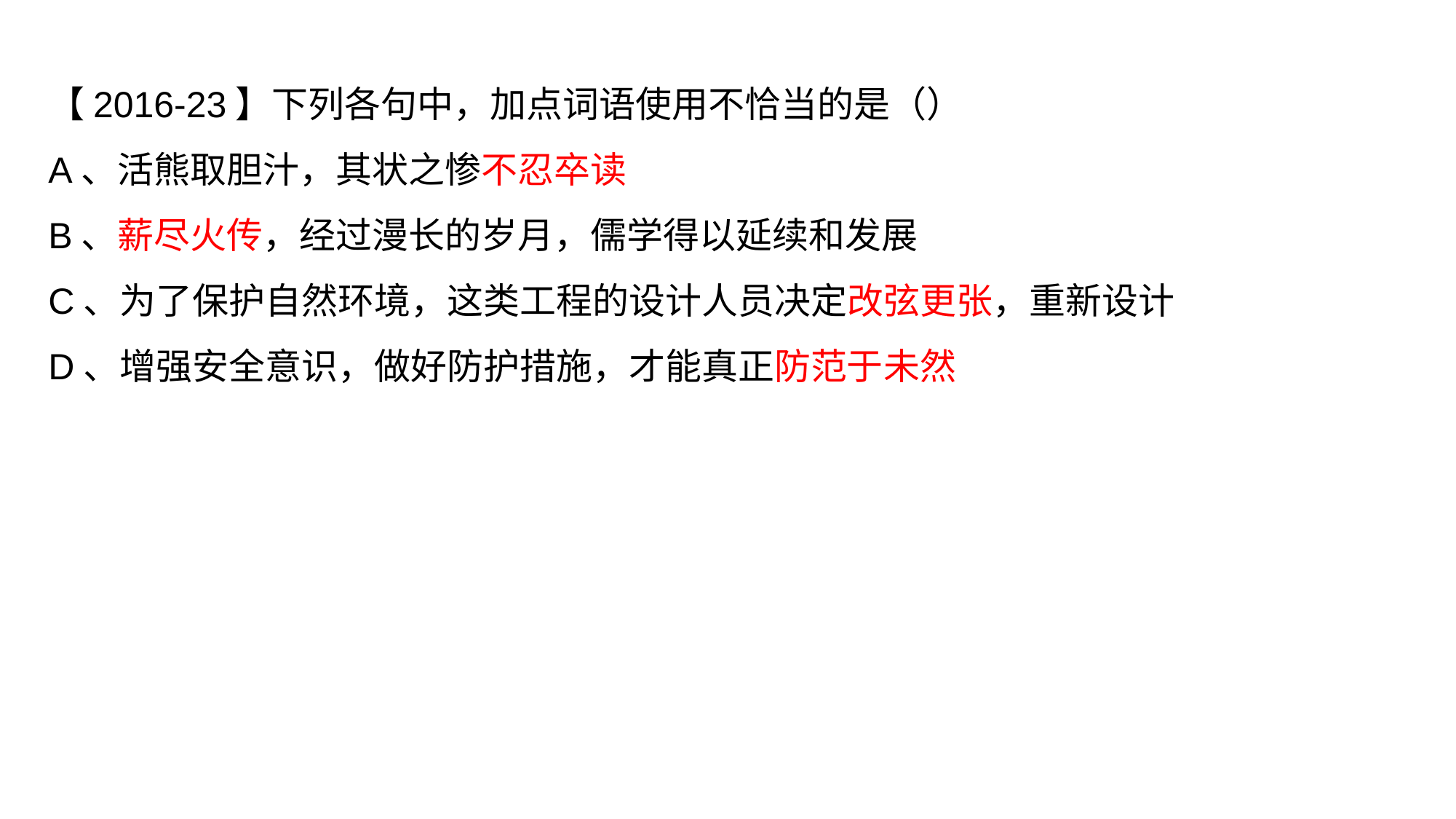

【2016-23】下列各句中，加点词语使用不恰当的是（）
A、活熊取胆汁，其状之惨不忍卒读
B、薪尽火传，经过漫长的岁月，儒学得以延续和发展
C、为了保护自然环境，这类工程的设计人员决定改弦更张，重新设计
D、增强安全意识，做好防护措施，才能真正防范于未然